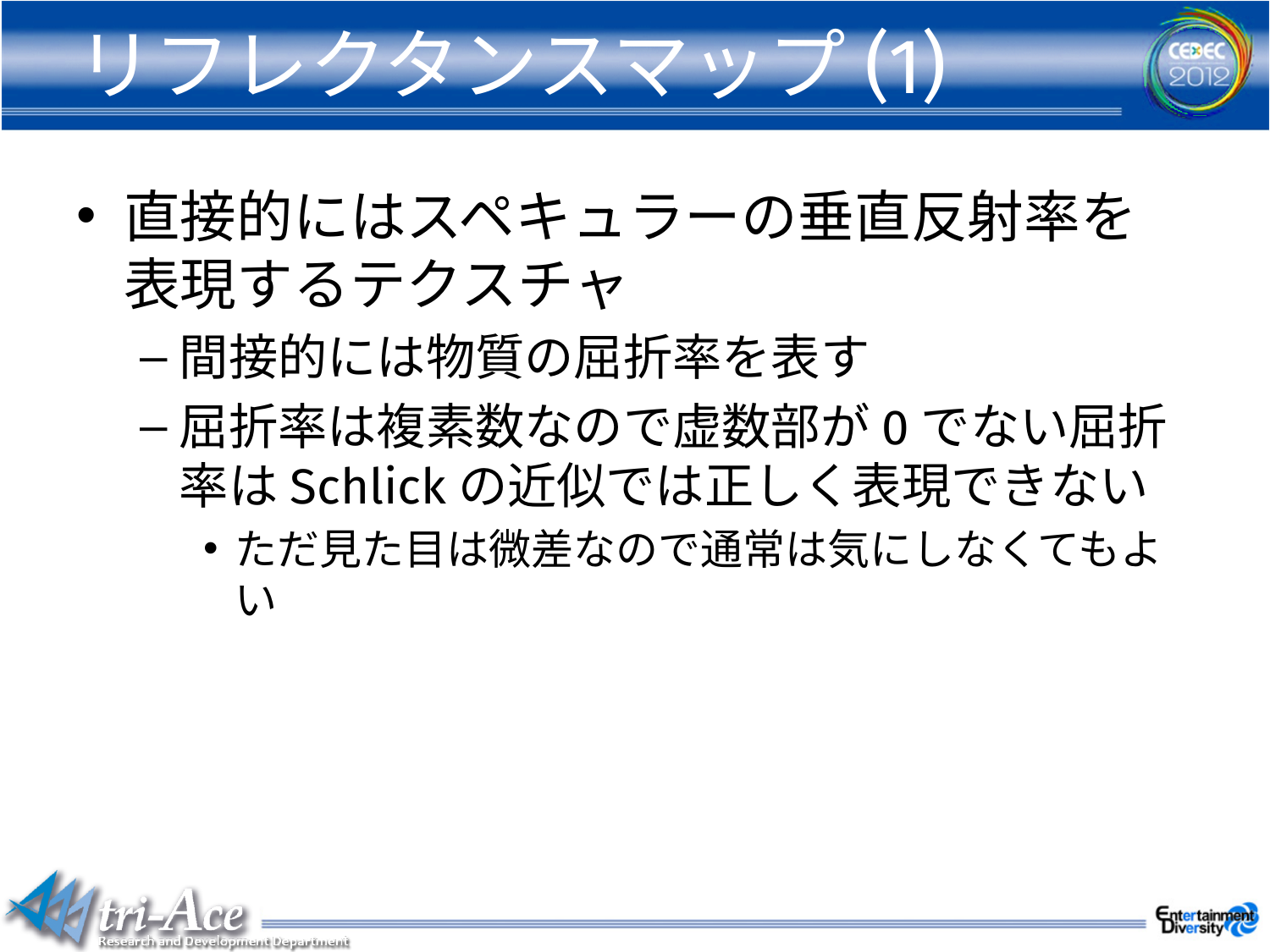

# リフレクタンスマップ(1)
直接的にはスペキュラーの垂直反射率を
表現するテクスチャ
間接的には物質の屈折率を表す
屈折率は複素数なので虚数部が0でない屈折率はSchlickの近似では正しく表現できない
ただ見た目は微差なので通常は気にしなくてもよい